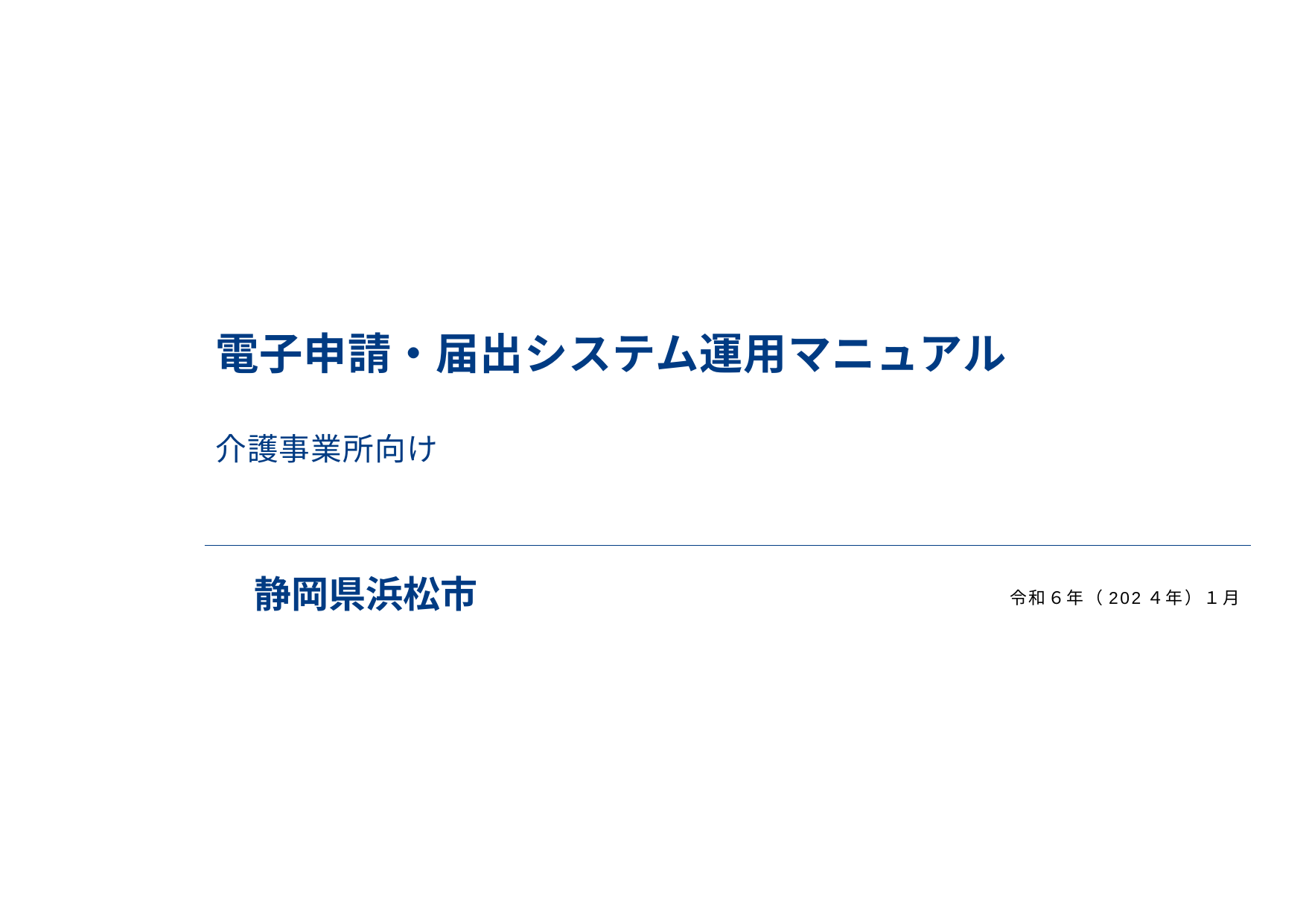

# 電子申請・届出システム運用マニュアル
介護事業所向け
静岡県浜松市
令和６年（202４年）１月